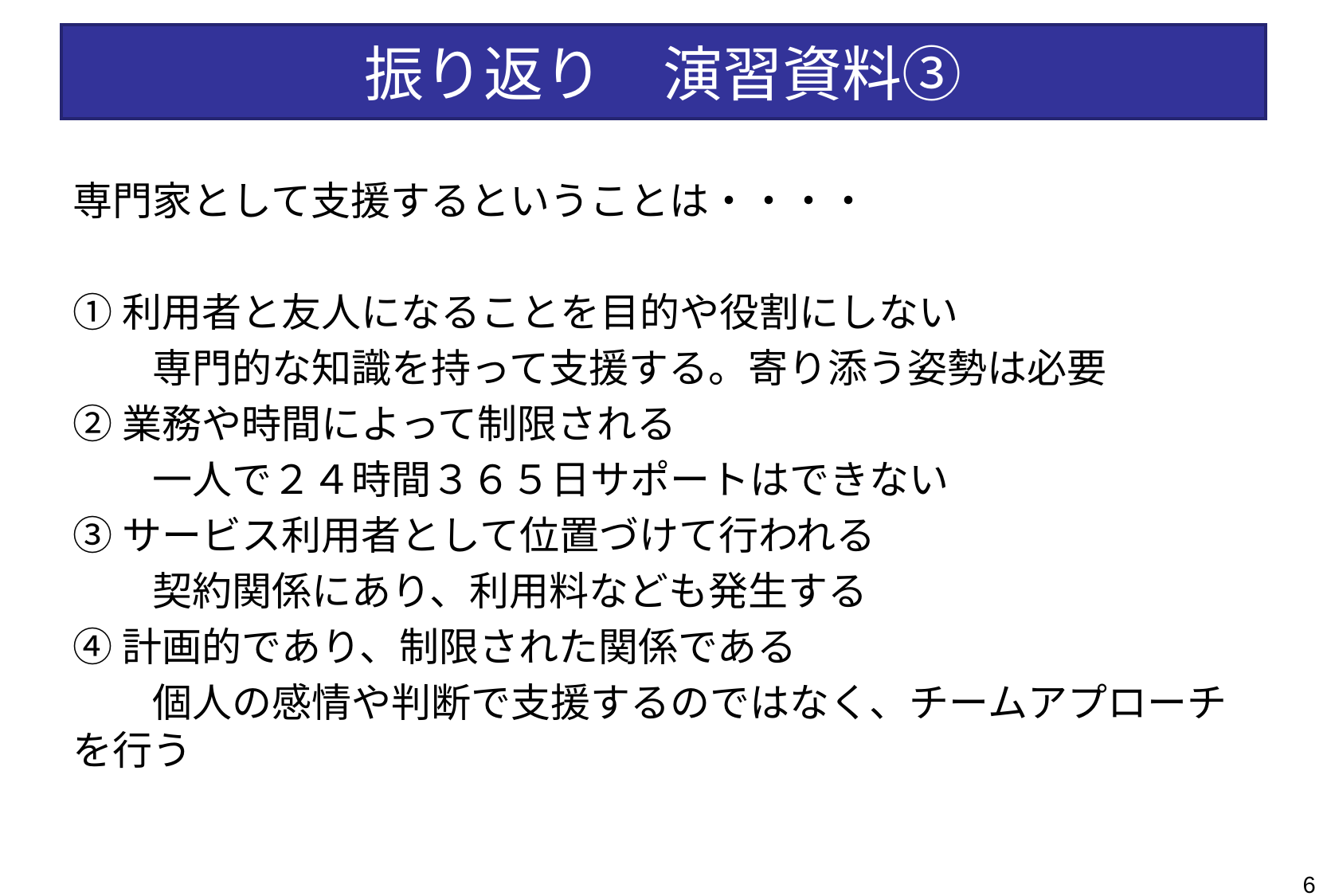

# 振り返り　演習資料③
専門家として支援するということは・・・・

①利用者と友人になることを目的や役割にしない
　　専門的な知識を持って支援する。寄り添う姿勢は必要
②業務や時間によって制限される
　　一人で２４時間３６５日サポートはできない
③サービス利用者として位置づけて行われる
　　契約関係にあり、利用料なども発生する
④計画的であり、制限された関係である
　　個人の感情や判断で支援するのではなく、チームアプローチを行う
6